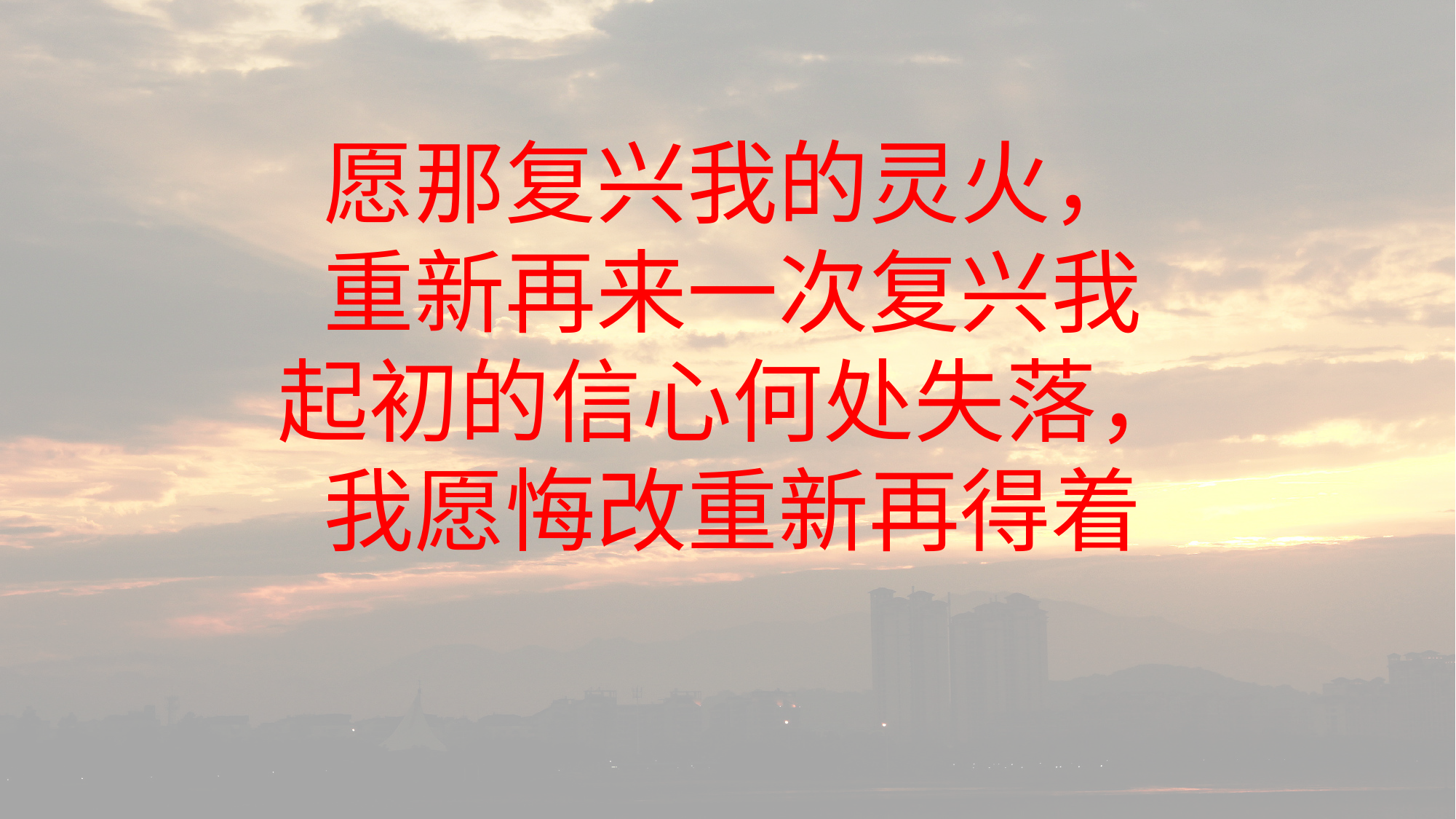

愿那复兴我的灵火，
重新再来一次复兴我
起初的信心何处失落，
我愿悔改重新再得着